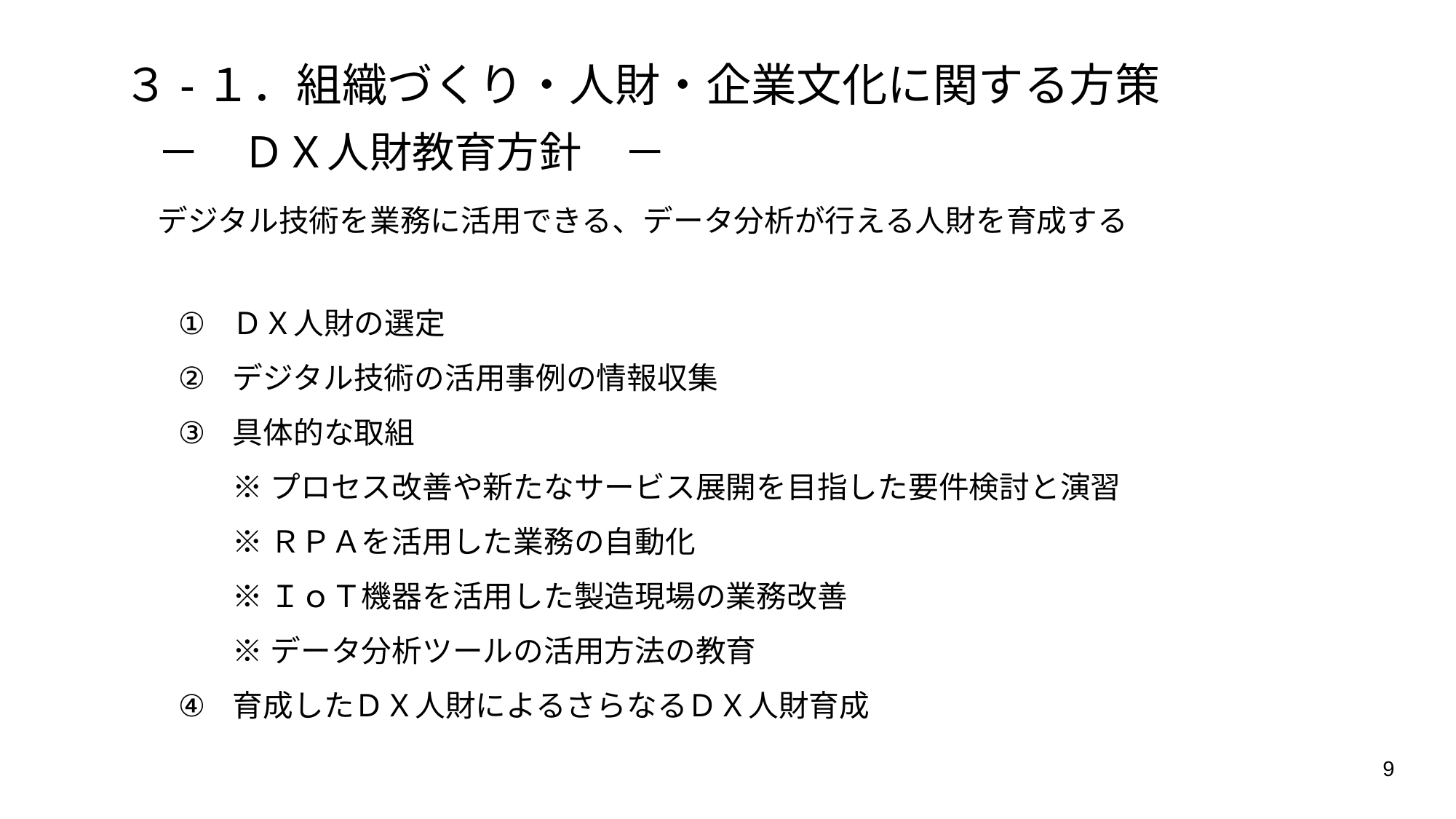

３-１．組織づくり・人財・企業文化に関する方策
－　ＤＸ人財教育方針　－
デジタル技術を業務に活用できる、データ分析が行える人財を育成する

ＤＸ人財の選定
デジタル技術の活用事例の情報収集
具体的な取組
※プロセス改善や新たなサービス展開を目指した要件検討と演習
※ＲＰＡを活用した業務の自動化
※ＩｏＴ機器を活用した製造現場の業務改善
※データ分析ツールの活用方法の教育
育成したＤＸ人財によるさらなるＤＸ人財育成
9